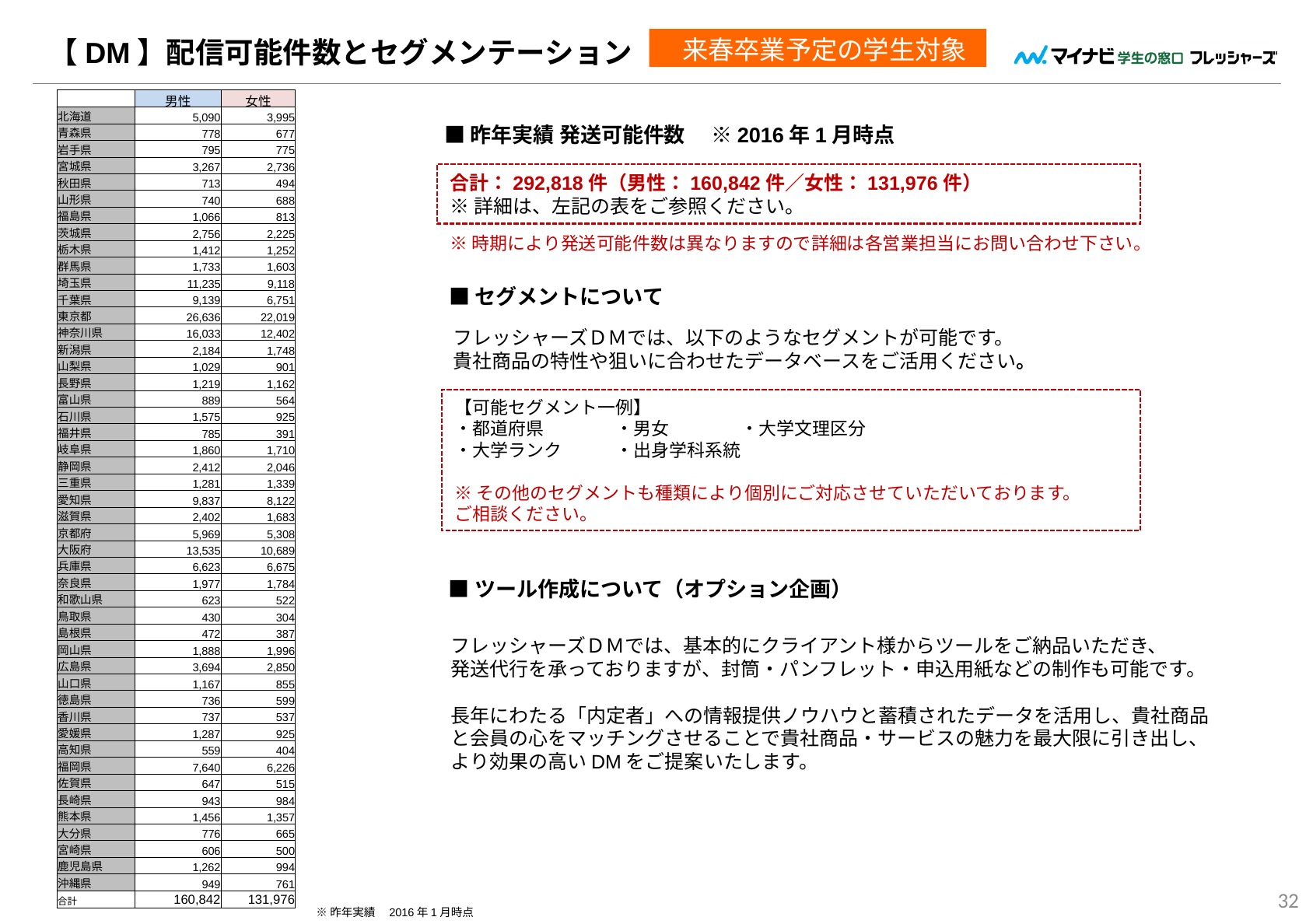

# 【DM】配信可能件数とセグメンテーション
来春卒業予定の学生対象

|  | 男性 | 女性 |
| --- | --- | --- |
| 北海道 | 5,090 | 3,995 |
| 青森県 | 778 | 677 |
| 岩手県 | 795 | 775 |
| 宮城県 | 3,267 | 2,736 |
| 秋田県 | 713 | 494 |
| 山形県 | 740 | 688 |
| 福島県 | 1,066 | 813 |
| 茨城県 | 2,756 | 2,225 |
| 栃木県 | 1,412 | 1,252 |
| 群馬県 | 1,733 | 1,603 |
| 埼玉県 | 11,235 | 9,118 |
| 千葉県 | 9,139 | 6,751 |
| 東京都 | 26,636 | 22,019 |
| 神奈川県 | 16,033 | 12,402 |
| 新潟県 | 2,184 | 1,748 |
| 山梨県 | 1,029 | 901 |
| 長野県 | 1,219 | 1,162 |
| 富山県 | 889 | 564 |
| 石川県 | 1,575 | 925 |
| 福井県 | 785 | 391 |
| 岐阜県 | 1,860 | 1,710 |
| 静岡県 | 2,412 | 2,046 |
| 三重県 | 1,281 | 1,339 |
| 愛知県 | 9,837 | 8,122 |
| 滋賀県 | 2,402 | 1,683 |
| 京都府 | 5,969 | 5,308 |
| 大阪府 | 13,535 | 10,689 |
| 兵庫県 | 6,623 | 6,675 |
| 奈良県 | 1,977 | 1,784 |
| 和歌山県 | 623 | 522 |
| 鳥取県 | 430 | 304 |
| 島根県 | 472 | 387 |
| 岡山県 | 1,888 | 1,996 |
| 広島県 | 3,694 | 2,850 |
| 山口県 | 1,167 | 855 |
| 徳島県 | 736 | 599 |
| 香川県 | 737 | 537 |
| 愛媛県 | 1,287 | 925 |
| 高知県 | 559 | 404 |
| 福岡県 | 7,640 | 6,226 |
| 佐賀県 | 647 | 515 |
| 長崎県 | 943 | 984 |
| 熊本県 | 1,456 | 1,357 |
| 大分県 | 776 | 665 |
| 宮崎県 | 606 | 500 |
| 鹿児島県 | 1,262 | 994 |
| 沖縄県 | 949 | 761 |
| 合計 | 160,842 | 131,976 |
■昨年実績 発送可能件数 　※2016年1月時点
合計：292,818件（男性：160,842件／女性：131,976件）
※詳細は、左記の表をご参照ください。
※時期により発送可能件数は異なりますので詳細は各営業担当にお問い合わせ下さい。
■セグメントについて
フレッシャーズＤＭでは、以下のようなセグメントが可能です。
貴社商品の特性や狙いに合わせたデータベースをご活用ください。
【可能セグメント一例】
・都道府県　　　　・男女　　　　・大学文理区分
・大学ランク　　　・出身学科系統

※その他のセグメントも種類により個別にご対応させていただいております。
ご相談ください。
■ツール作成について（オプション企画）
フレッシャーズＤＭでは、基本的にクライアント様からツールをご納品いただき、
発送代行を承っておりますが、封筒・パンフレット・申込用紙などの制作も可能です。

長年にわたる「内定者」への情報提供ノウハウと蓄積されたデータを活用し、貴社商品と会員の心をマッチングさせることで貴社商品・サービスの魅力を最大限に引き出し、
より効果の高いDMをご提案いたします。
32
※昨年実績　2016年1月時点